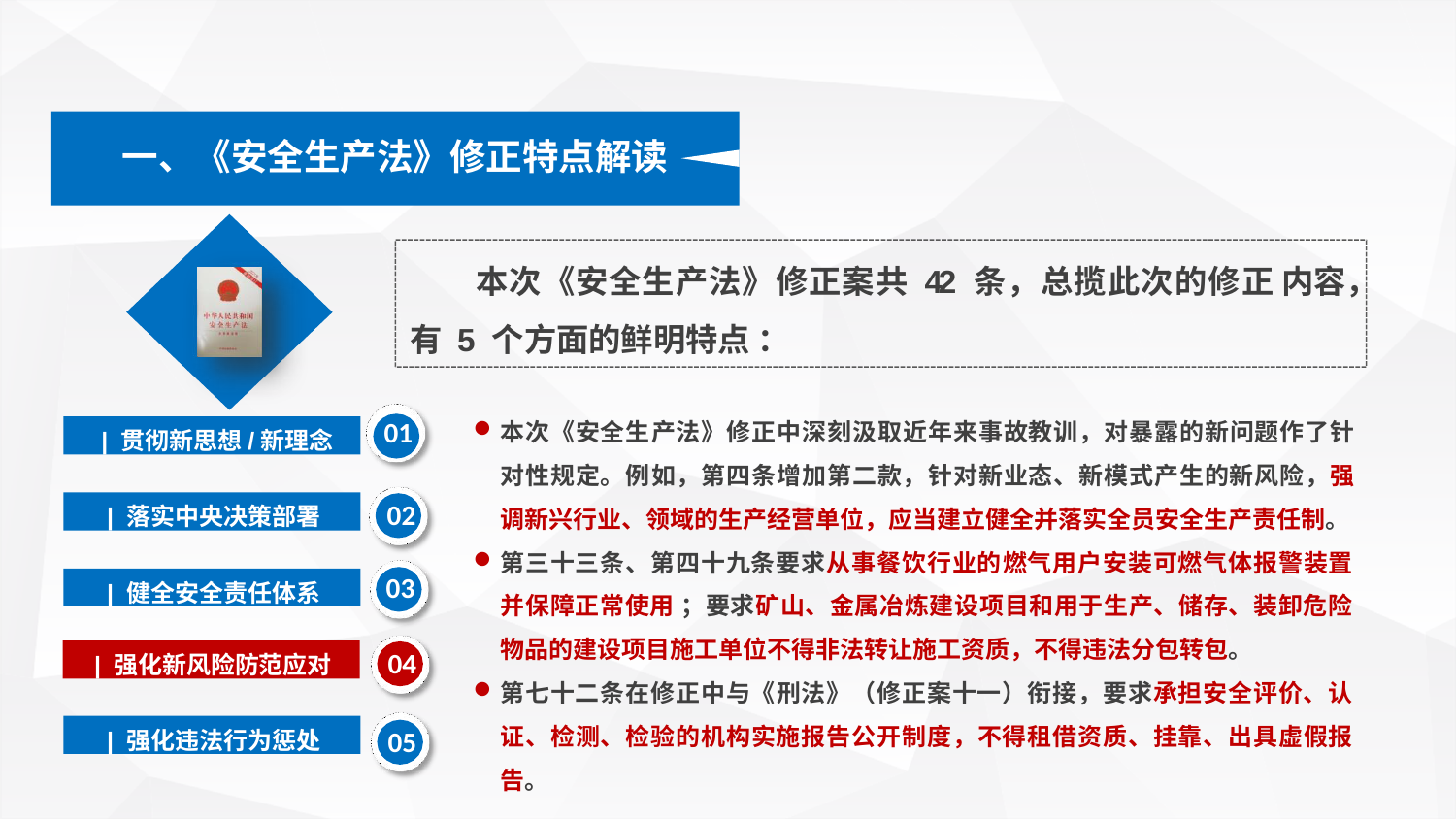

一、《安全生产法》修正特点解读

        本次《安全生产法》修正案共 42 条，总揽此次的修正 内容，有 5 个方面的鲜明特点 ：

本次《安全生产法》修正中深刻汲取近年来事故教训，对暴露的新问题作了针 对性规定。例如，第四条增加第二款，针对新业态、新模式产生的新风险，强 调新兴行业、领域的生产经营单位，应当建立健全并落实全员安全生产责任制。
第三十三条、第四十九条要求从事餐饮行业的燃气用户安装可燃气体报警装置 并保障正常使用 ；要求矿山、金属冶炼建设项目和用于生产、储存、装卸危险 物品的建设项目施工单位不得非法转让施工资质，不得违法分包转包。
第七十二条在修正中与《刑法》（修正案十一）衔接，要求承担安全评价、认 证、检测、检验的机构实施报告公开制度，不得租借资质、挂靠、出具虚假报 告。
01

| 贯彻新思想/新理念

| 落实中央决策部署

02

03
| 健全安全责任体系

| 强化新风险防范应对

04

| 强化违法行为惩处

05